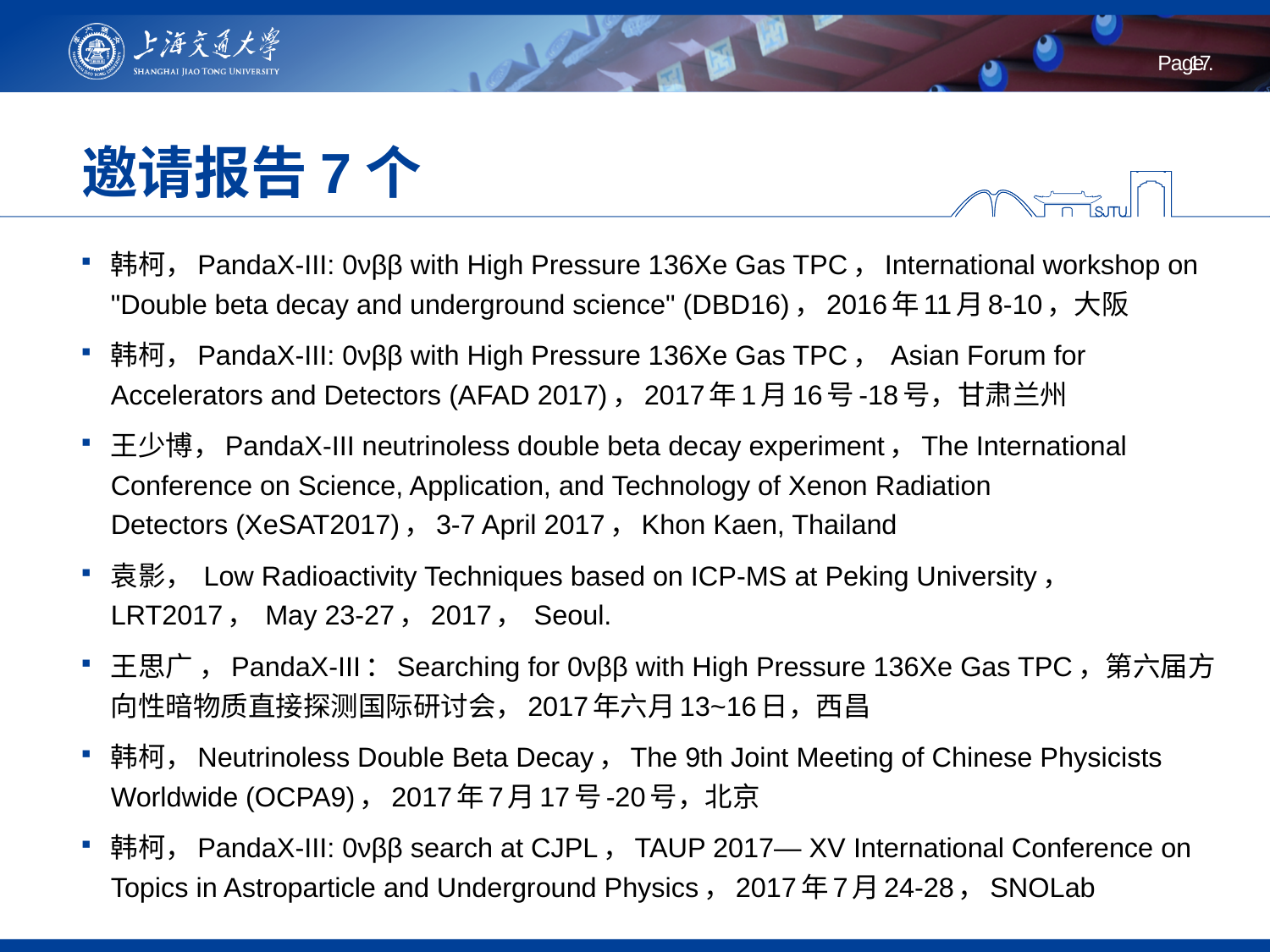

# 邀请报告7个
韩柯，PandaX-III: 0νββ with High Pressure 136Xe Gas TPC，International workshop on "Double beta decay and underground science" (DBD16)，2016年11月8-10，大阪
韩柯，PandaX-III: 0νββ with High Pressure 136Xe Gas TPC， Asian Forum for Accelerators and Detectors (AFAD 2017)，2017年1月16号-18号，甘肃兰州
王少博，PandaX-III neutrinoless double beta decay experiment，The International Conference on Science, Application, and Technology of Xenon Radiation Detectors (XeSAT2017)，3-7 April 2017，Khon Kaen, Thailand
袁影， Low Radioactivity Techniques based on ICP-MS at Peking University， LRT2017， May 23-27，2017， Seoul.
王思广 ，PandaX-III：Searching for 0νββ with High Pressure 136Xe Gas TPC，第六届方向性暗物质直接探测国际研讨会，2017年六月13~16日，西昌
韩柯，Neutrinoless Double Beta Decay，The 9th Joint Meeting of Chinese Physicists Worldwide (OCPA9)，2017年7月17号-20号，北京
韩柯，PandaX-III: 0νββ search at CJPL，TAUP 2017— XV International Conference on Topics in Astroparticle and Underground Physics，2017年7月24-28，SNOLab